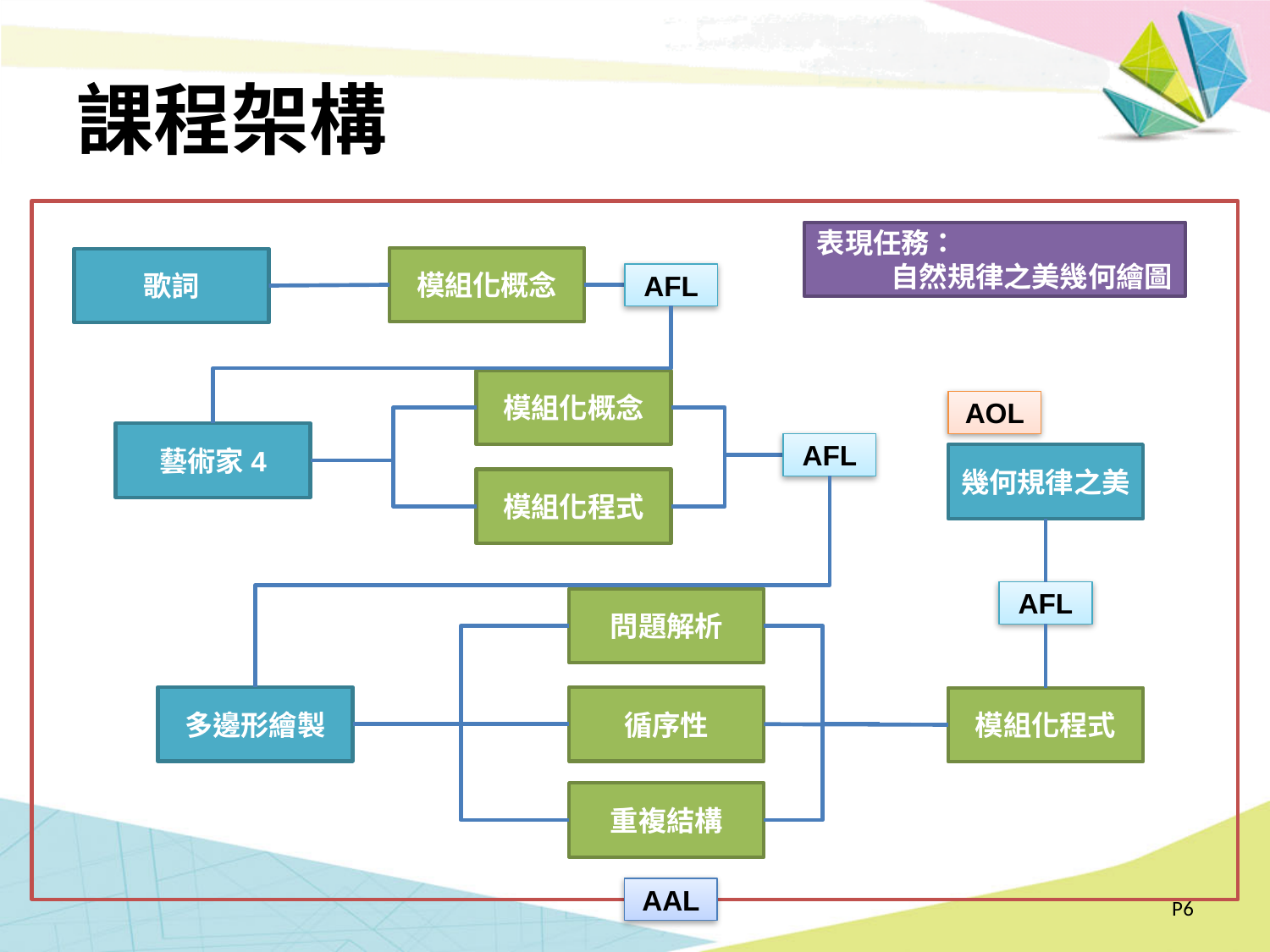

# 課程架構

表現任務：
自然規律之美幾何繪圖
模組化概念
歌詞
AFL
模組化概念
AOL
藝術家4
AFL
幾何規律之美
模組化程式
AFL
問題解析
多邊形繪製
循序性
模組化程式
重複結構
AAL
P6